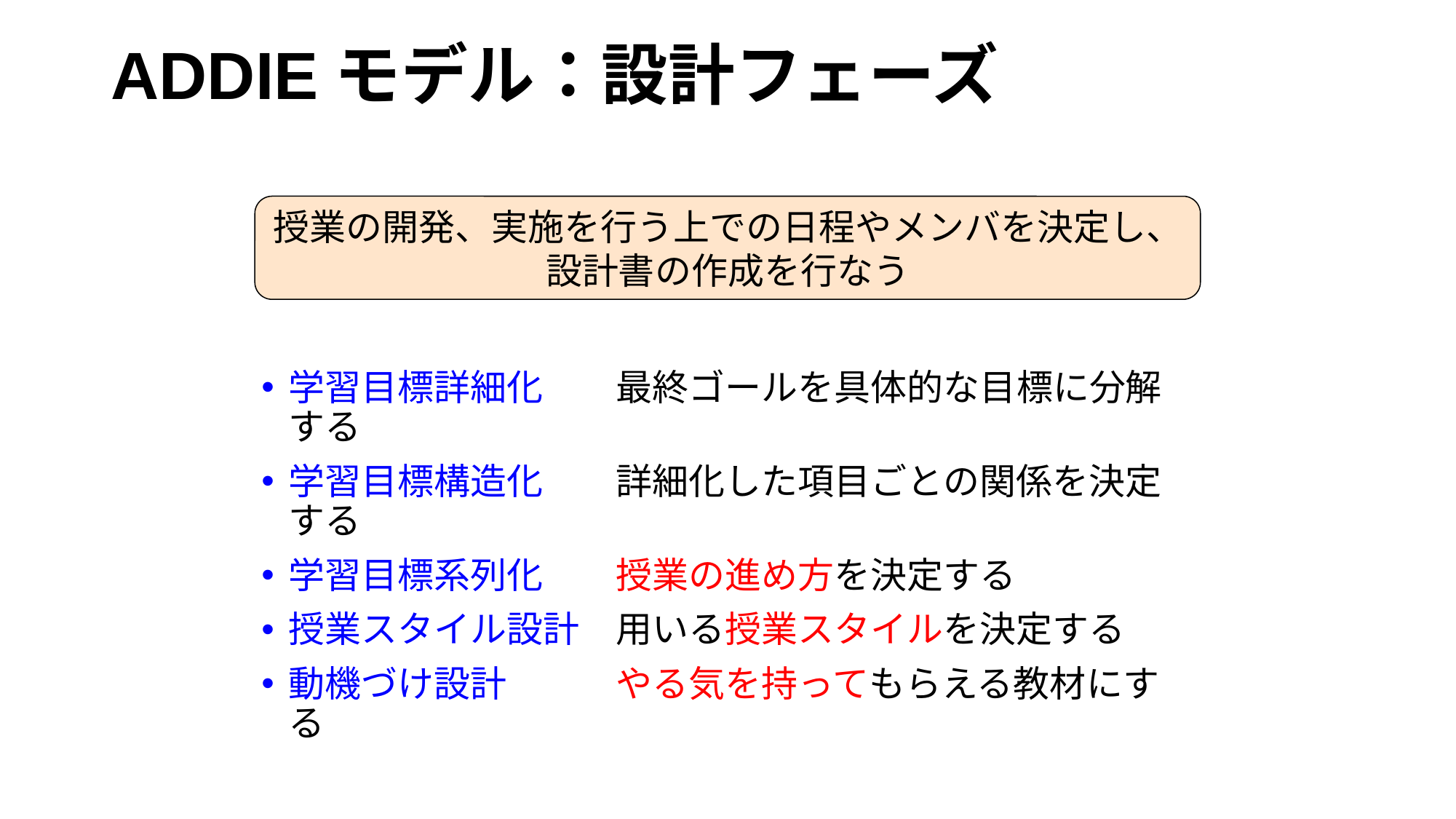

# ADDIEモデル：設計フェーズ
授業の開発、実施を行う上での日程やメンバを決定し、
設計書の作成を行なう
学習目標詳細化	最終ゴールを具体的な目標に分解する
学習目標構造化	詳細化した項目ごとの関係を決定する
学習目標系列化	授業の進め方を決定する
授業スタイル設計	用いる授業スタイルを決定する
動機づけ設計	やる気を持ってもらえる教材にする